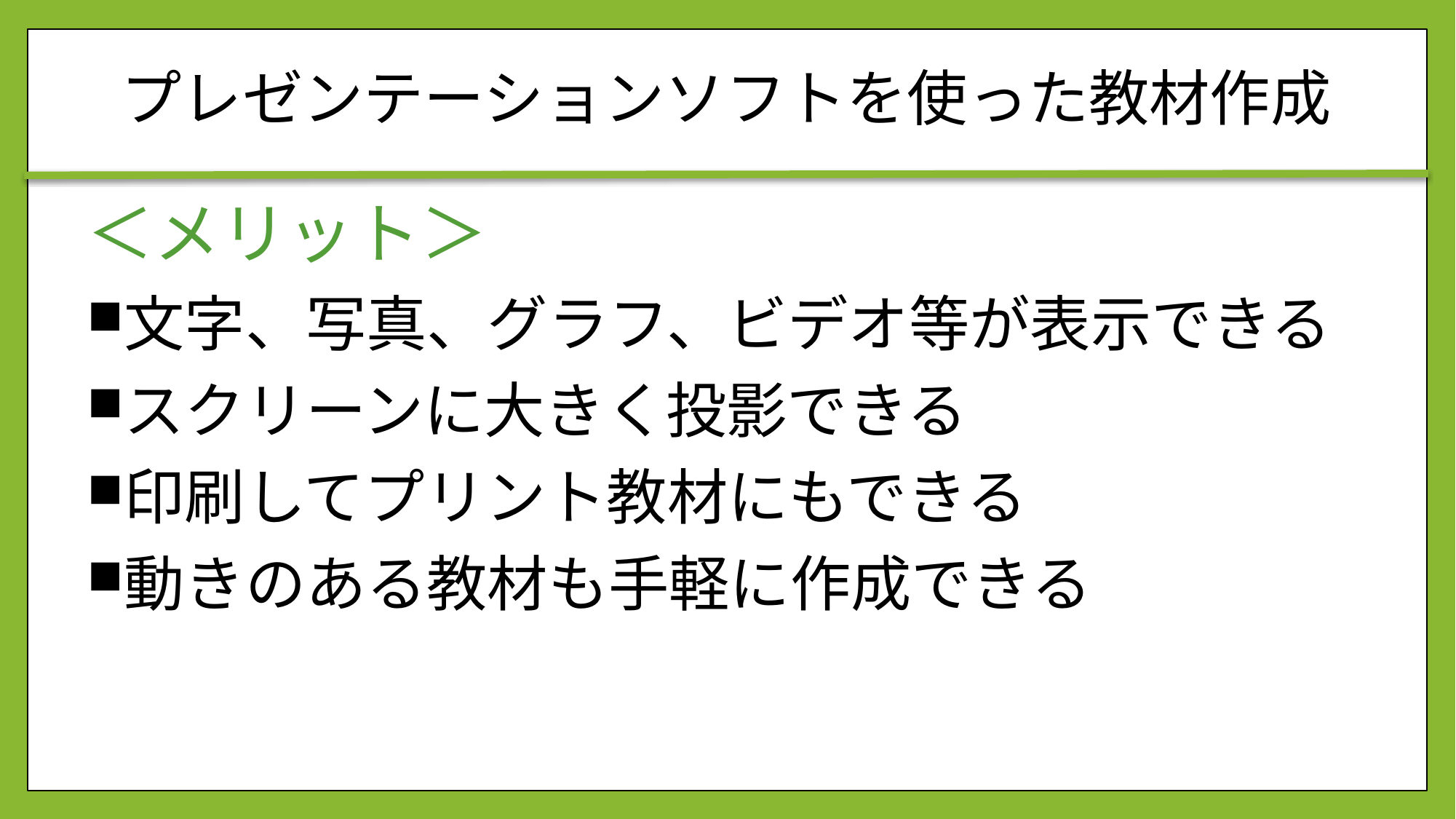

# プレゼンテーションソフトを使った教材作成
＜メリット＞
文字、写真、グラフ、ビデオ等が表示できる
スクリーンに大きく投影できる
印刷してプリント教材にもできる
動きのある教材も手軽に作成できる